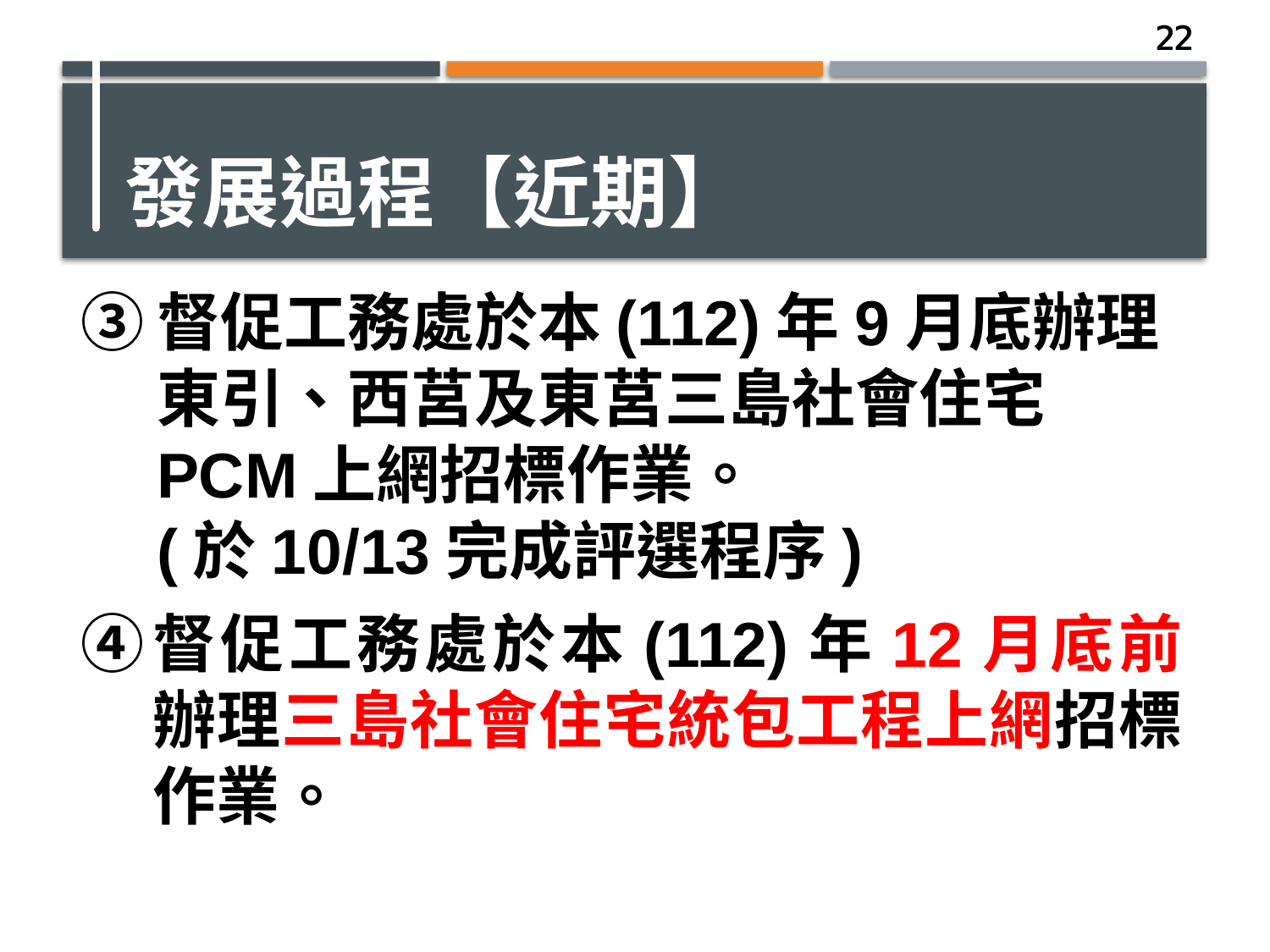

22
發展過程【近期】

督促工務處於本(112)年9月底辦理東引、西莒及東莒三島社會住宅PCM上網招標作業。
(於10/13完成評選程序)
督促工務處於本(112)年12月底前辦理三島社會住宅統包工程上網招標作業。